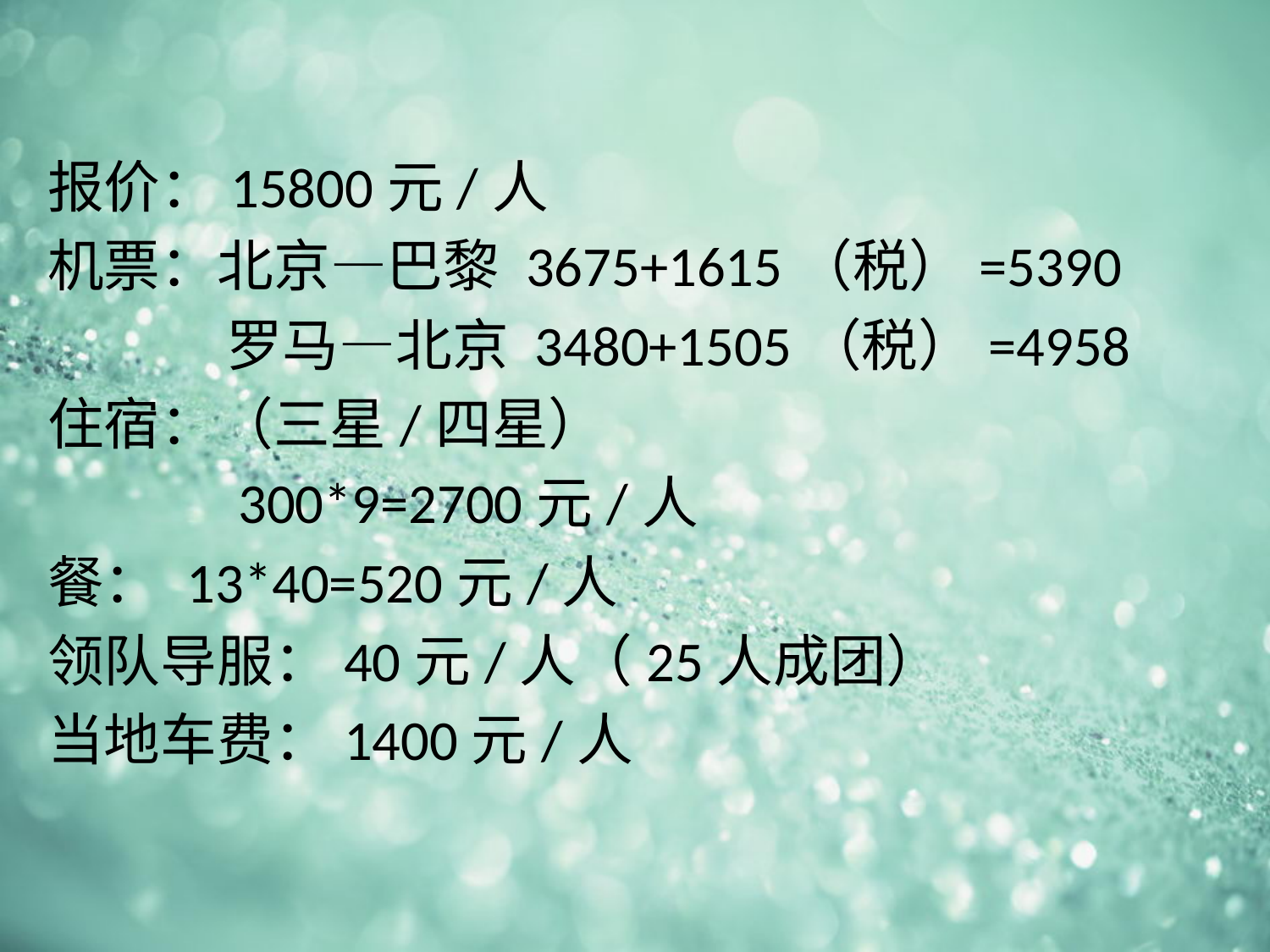

报价：15800元/人
机票：北京—巴黎 3675+1615（税）=5390
             罗马—北京 3480+1505（税）=4958
住宿：（三星/四星）
               300*9=2700元/人
餐： 13*40=520元/人
领队导服：40元/人（25人成团）
当地车费：1400元/人